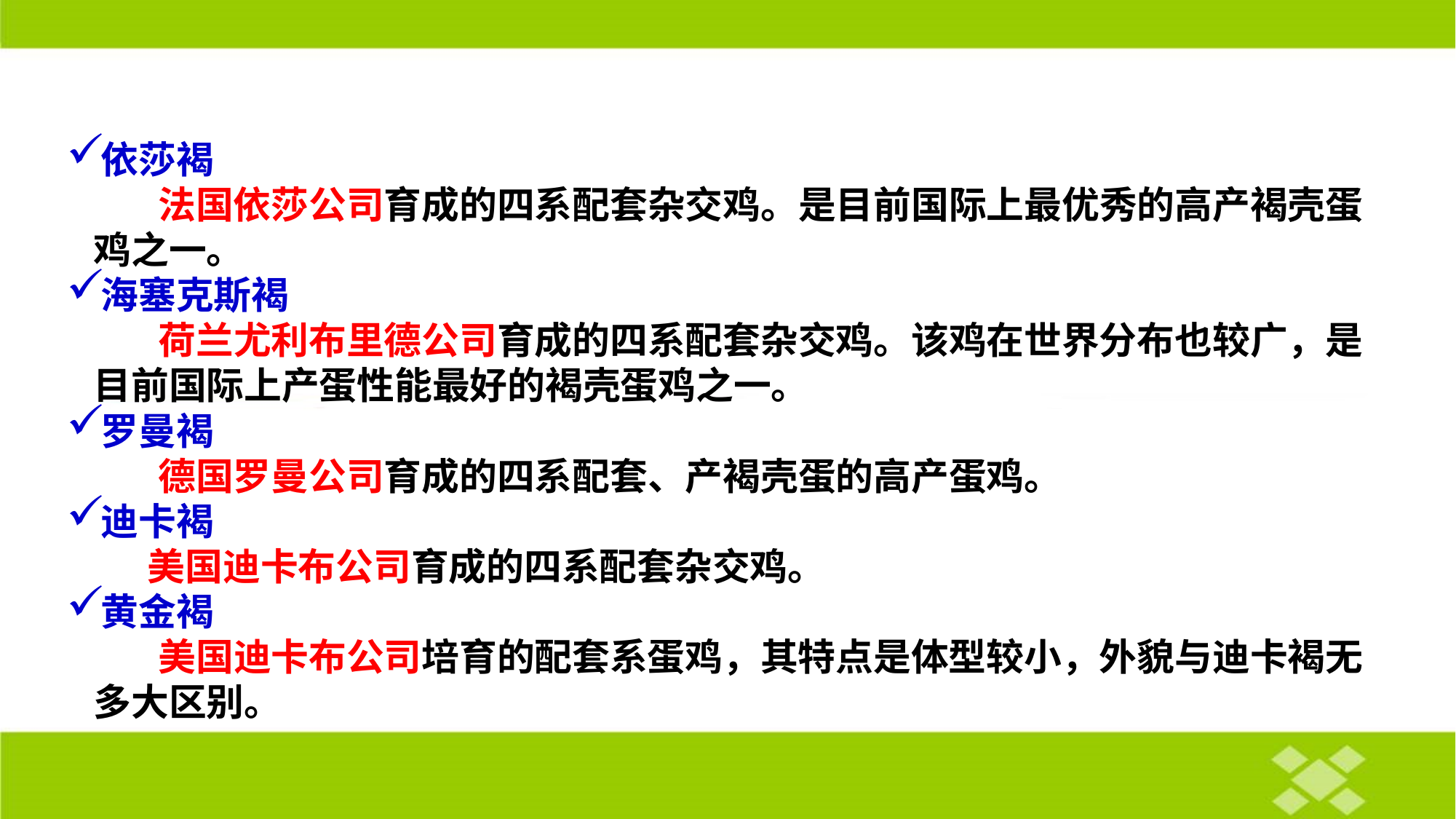

依莎褐 
　　法国依莎公司育成的四系配套杂交鸡。是目前国际上最优秀的高产褐壳蛋鸡之一。
海塞克斯褐
　　荷兰尤利布里德公司育成的四系配套杂交鸡。该鸡在世界分布也较广，是目前国际上产蛋性能最好的褐壳蛋鸡之一。
罗曼褐
　　德国罗曼公司育成的四系配套、产褐壳蛋的高产蛋鸡。
迪卡褐
　   美国迪卡布公司育成的四系配套杂交鸡。
黄金褐
　　美国迪卡布公司培育的配套系蛋鸡，其特点是体型较小，外貌与迪卡褐无多大区别。